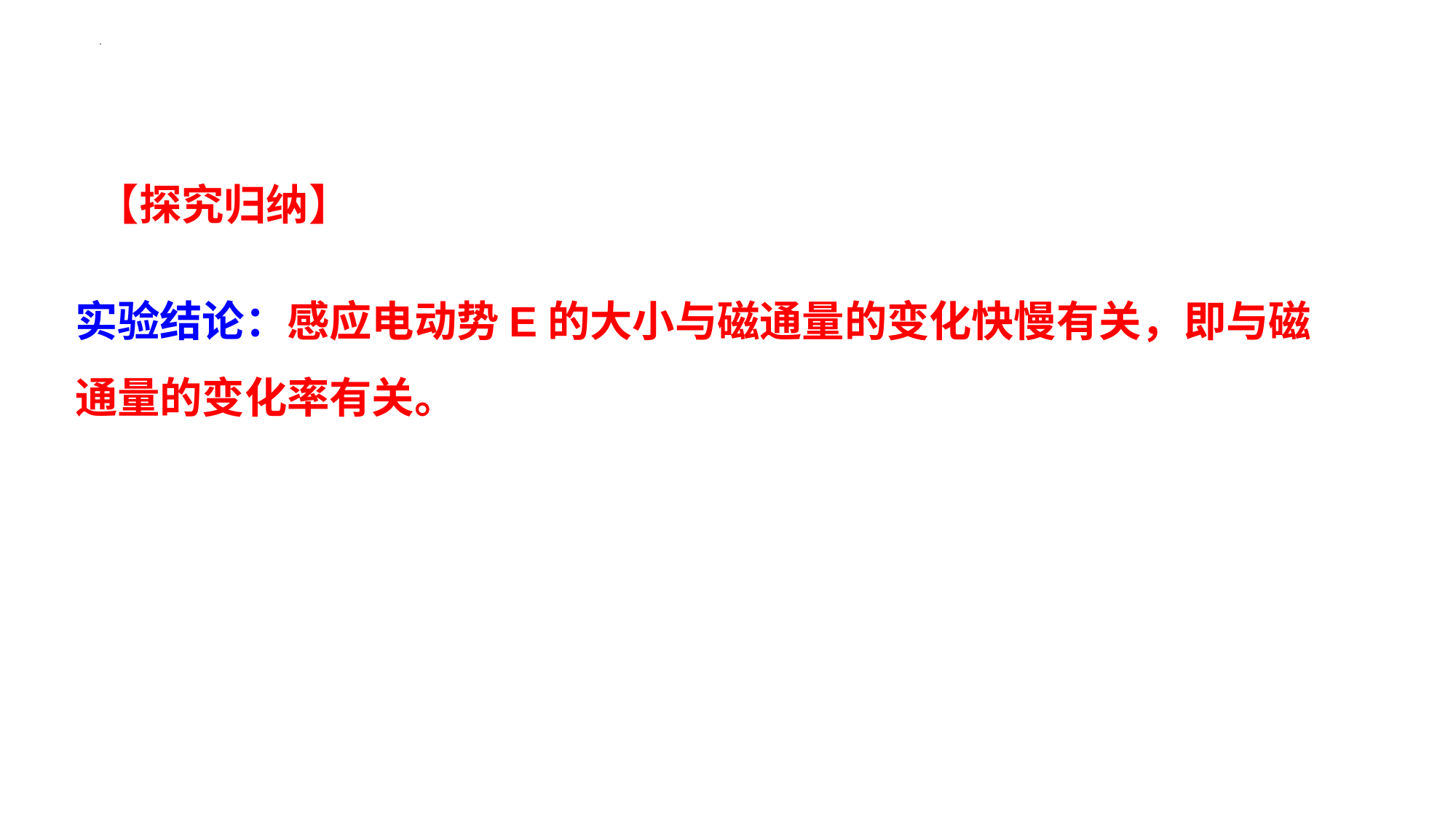

【探究归纳】
实验结论：感应电动势E的大小与磁通量的变化快慢有关，即与磁通量的变化率有关。